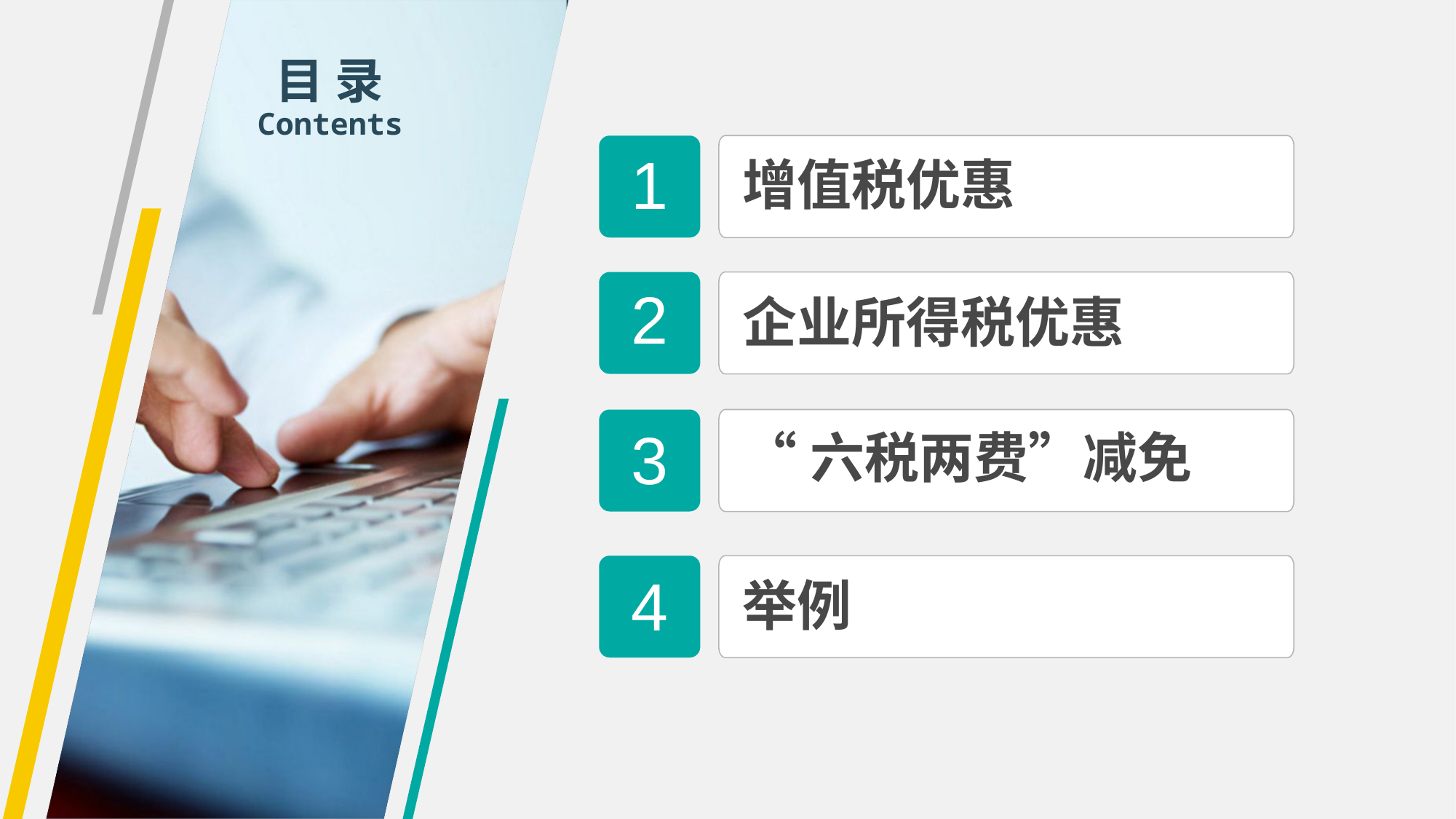

目 录
Contents

1
增值税优惠

2

企业所得税优惠

3
“六税两费”减免

4
举例